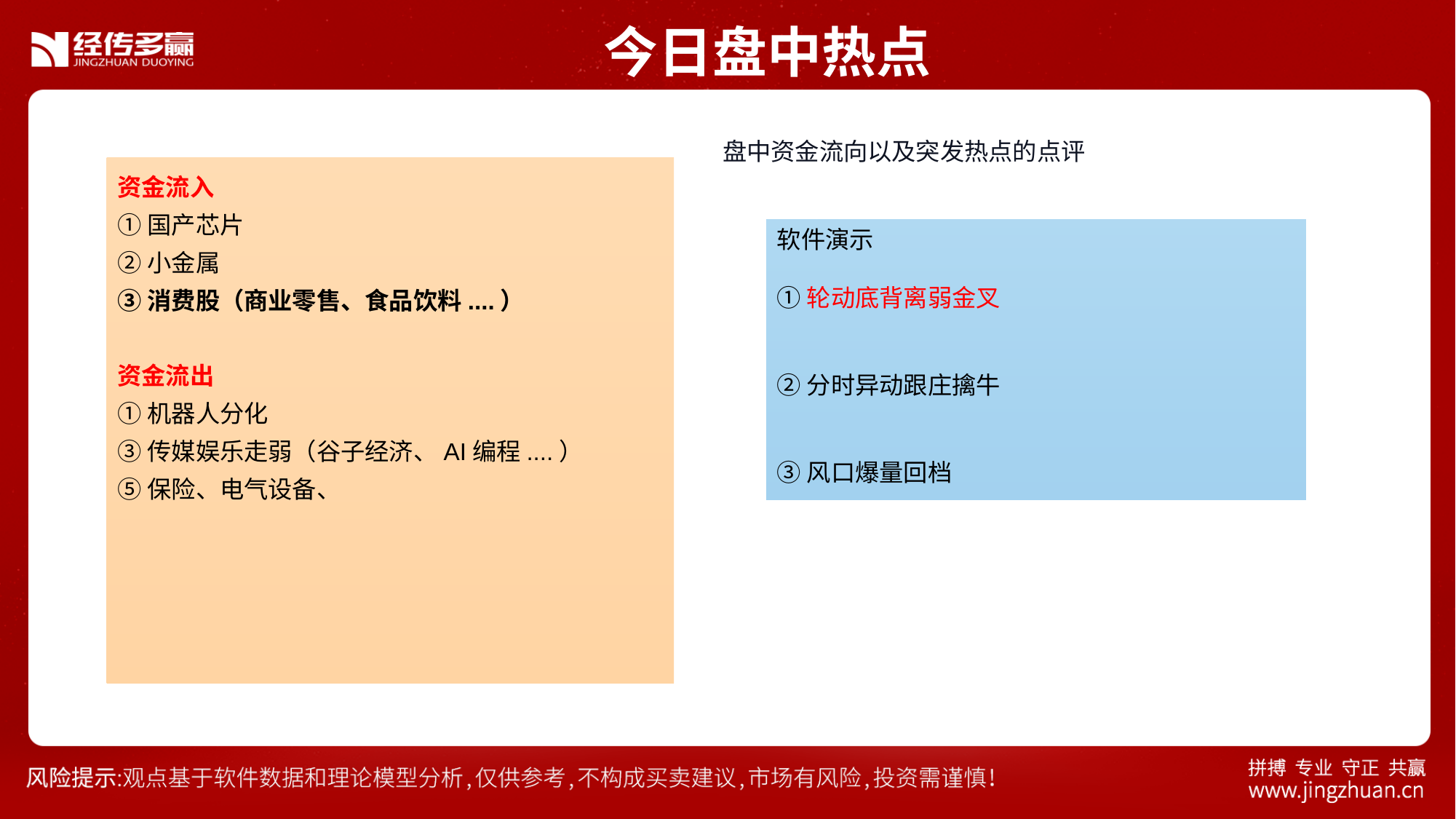

今日盘中热点
盘中资金流向以及突发热点的点评
资金流入
①国产芯片
②小金属
③消费股（商业零售、食品饮料....）

资金流出
①机器人分化
③传媒娱乐走弱（谷子经济、AI编程....）
⑤保险、电气设备、

软件演示

①轮动底背离弱金叉

②分时异动跟庄擒牛

③风口爆量回档